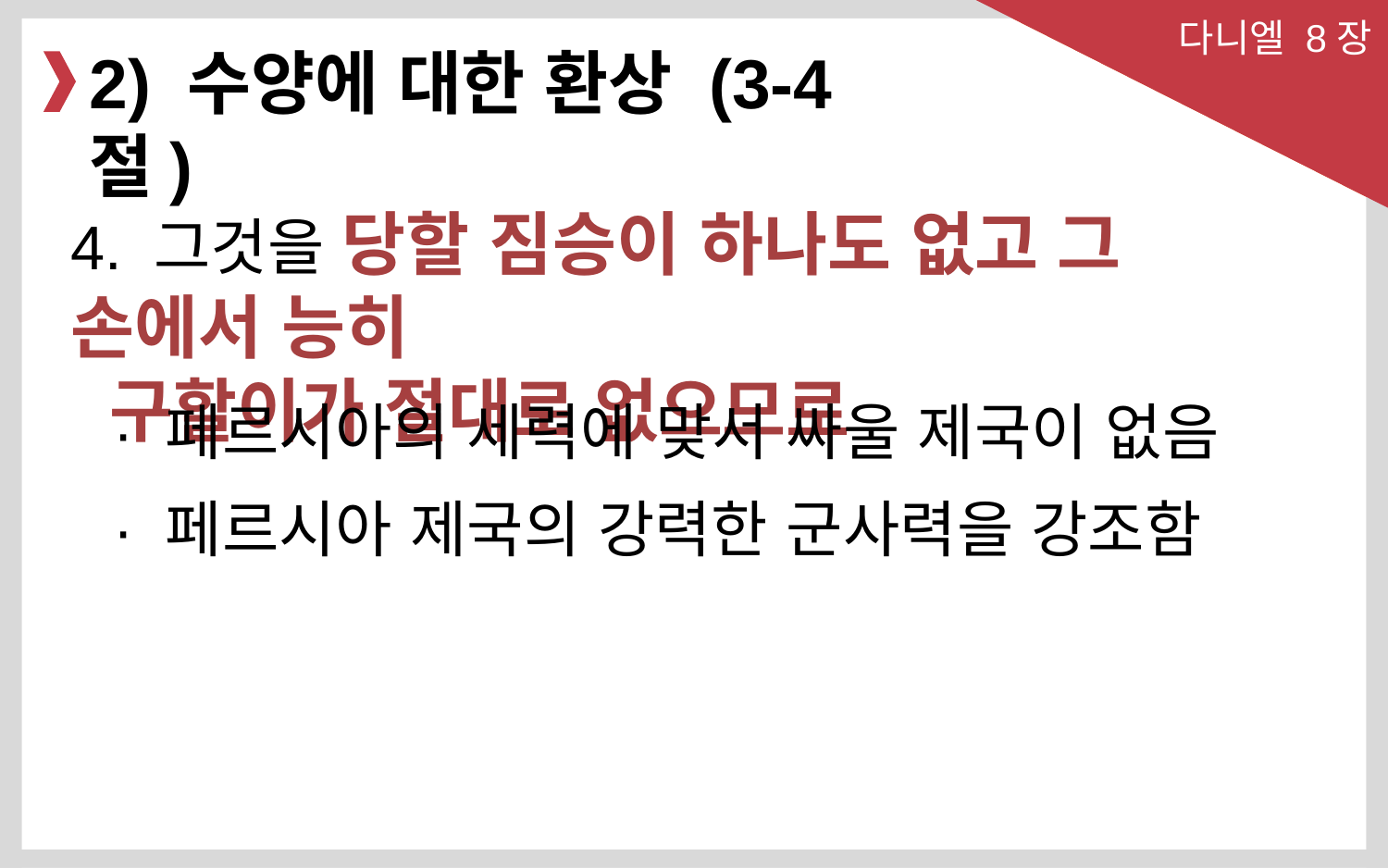

다니엘 8장
2) 수양에 대한 환상 (3-4절)

4. 그것을 당할 짐승이 하나도 없고 그 손에서 능히
  구할이가 절대로 없으므로
· 페르시아의 세력에 맞서 싸울 제국이 없음
· 페르시아 제국의 강력한 군사력을 강조함